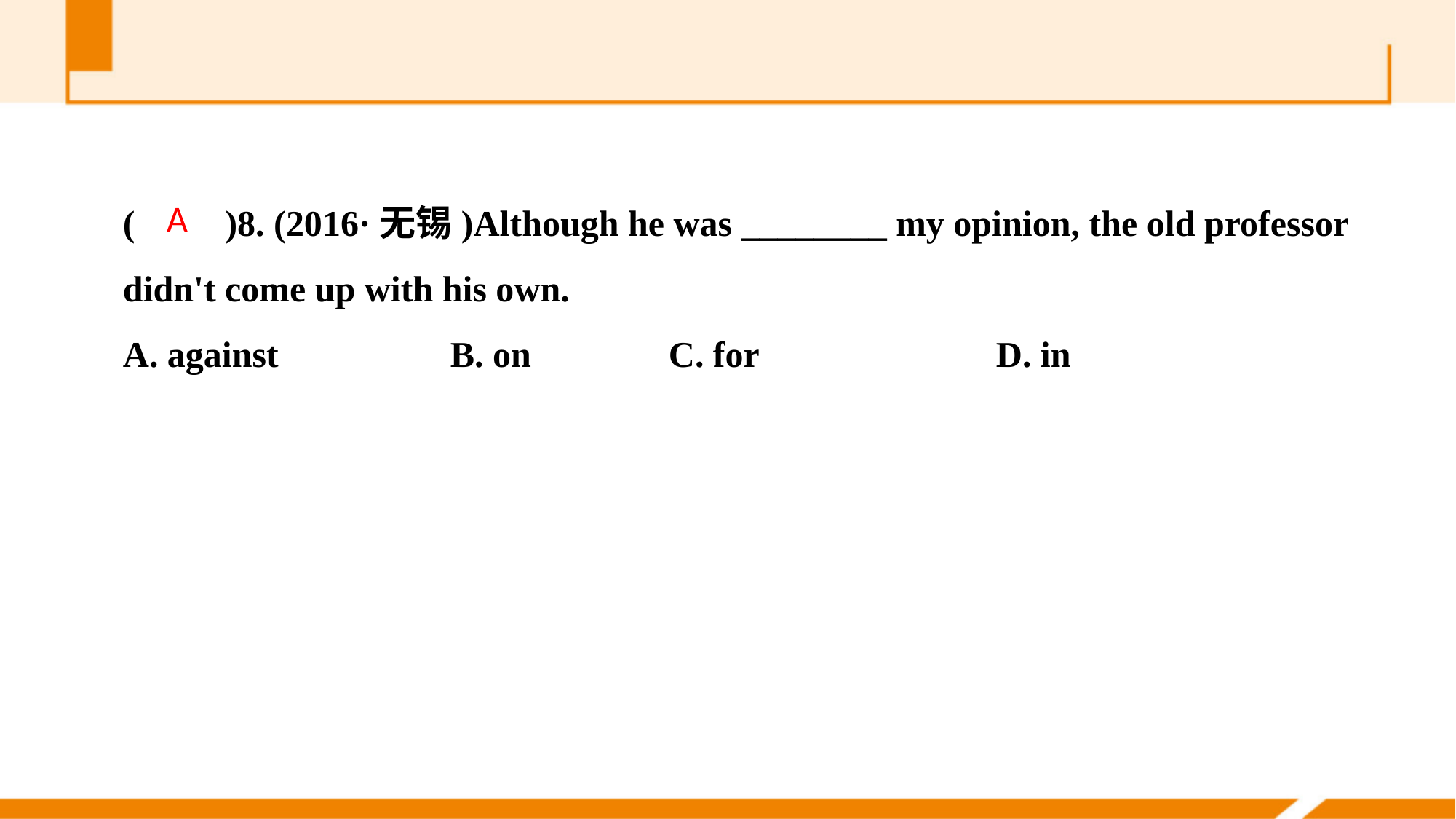

(　　)8. (2016·无锡)Although he was ________ my opinion, the old professor didn't come up with his own.
A. against  		B. on		C. for  			D. in
A